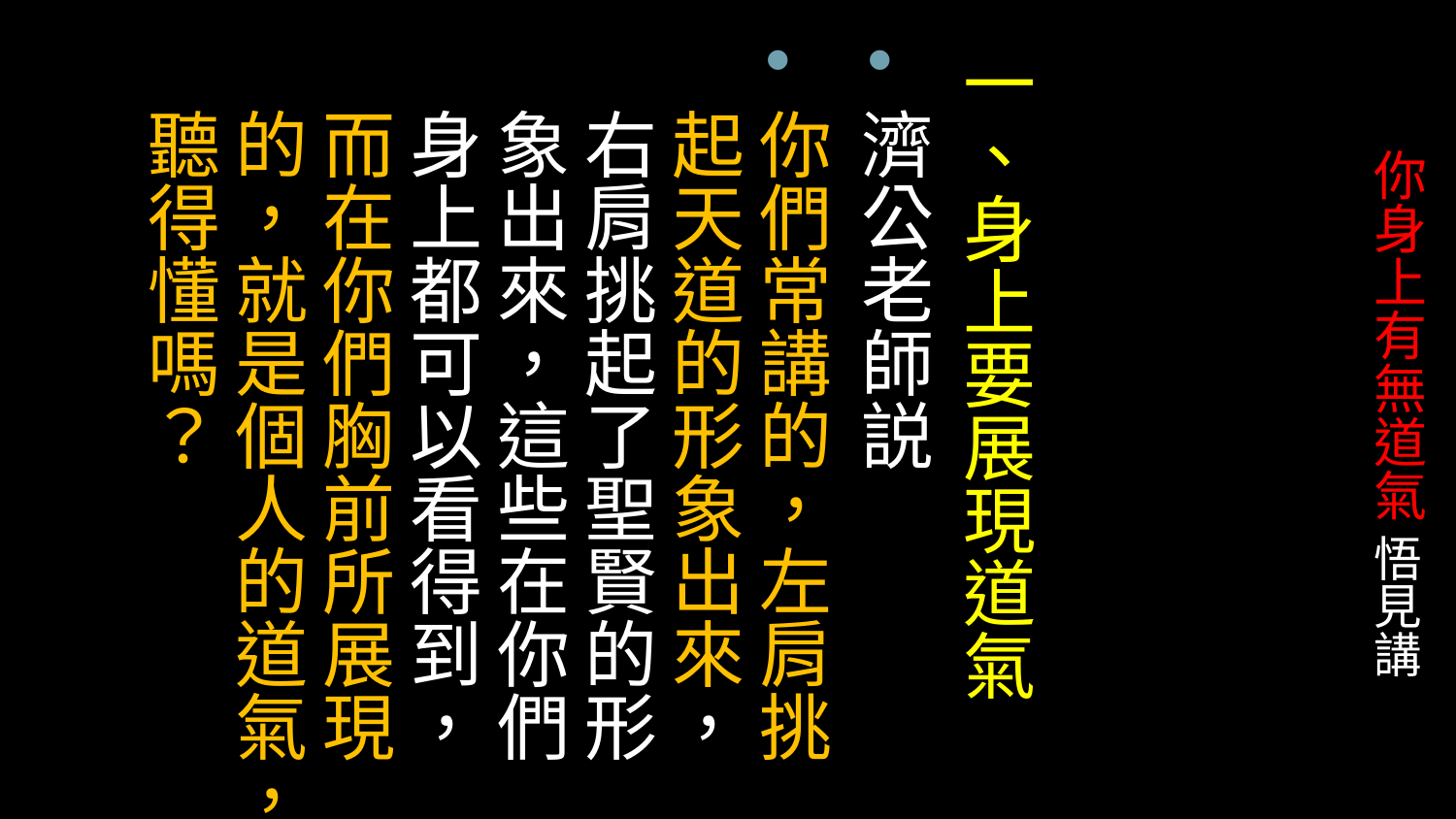

一、身上要展現道氣
濟公老師説
你們常講的，左肩挑起天道的形象出來，右肩挑起了聖賢的形象出來，這些在你們身上都可以看得到，而在你們胸前所展現的，就是個人的道氣，聽得懂嗎？

# 你身上有無道氣 悟見講